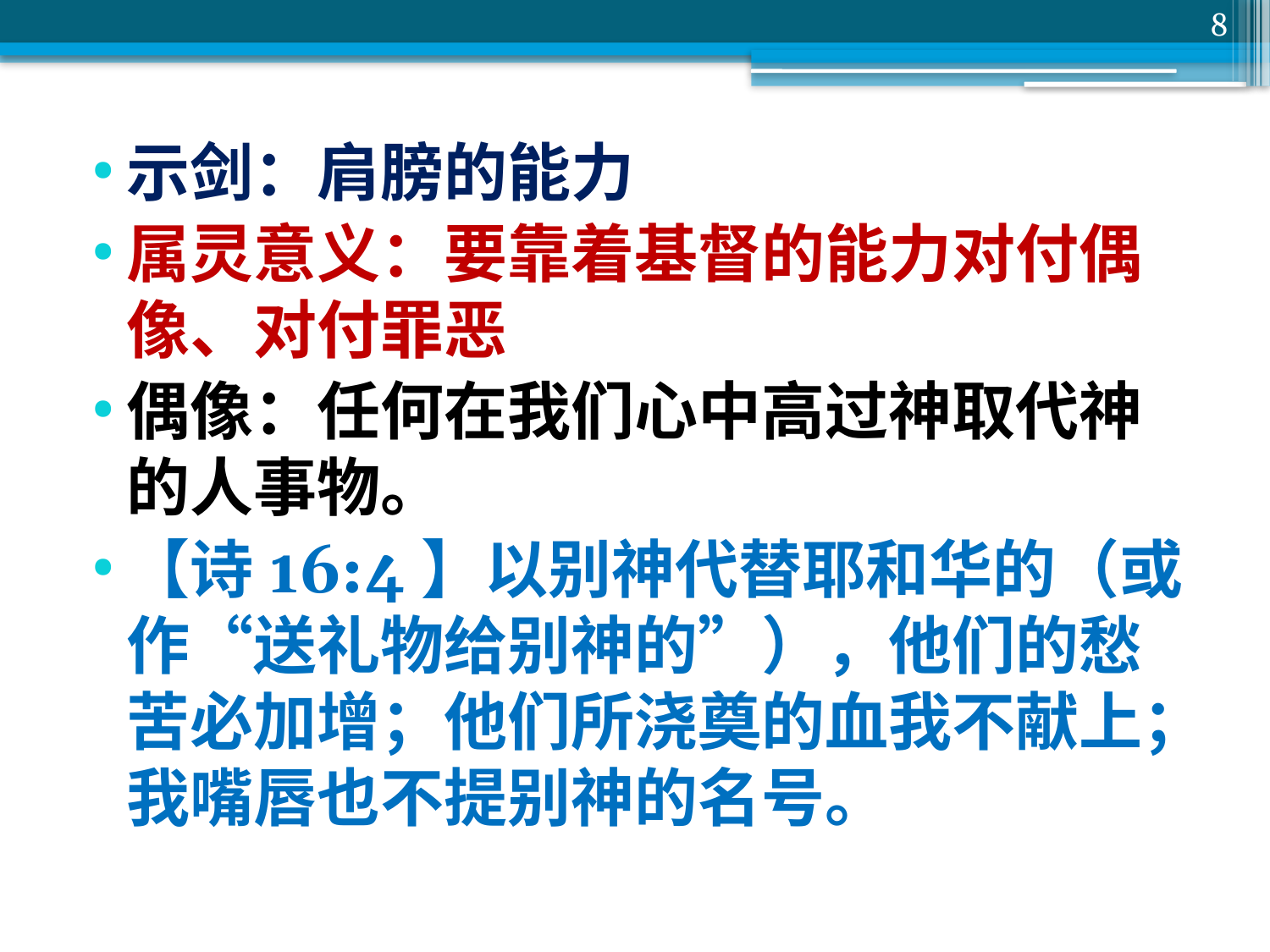

8
示剑：肩膀的能力
属灵意义：要靠着基督的能力对付偶像、对付罪恶
偶像：任何在我们心中高过神取代神的人事物。
【诗16:4】以别神代替耶和华的（或作“送礼物给别神的”），他们的愁苦必加增；他们所浇奠的血我不献上；我嘴唇也不提别神的名号。